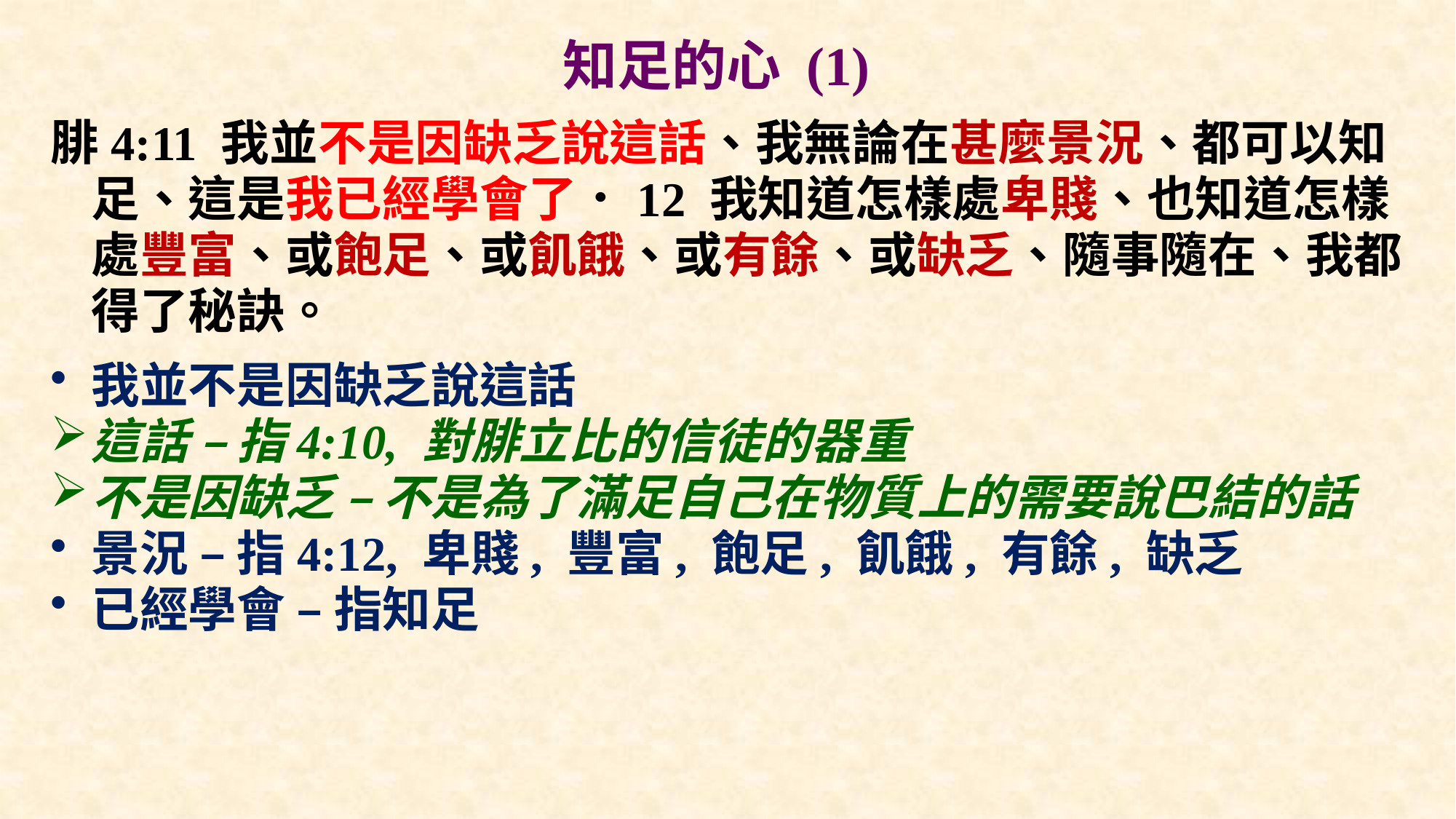

# 知足的心 (1)
腓4:11 我並不是因缺乏說這話、我無論在甚麼景況、都可以知足、這是我已經學會了．12 我知道怎樣處卑賤、也知道怎樣處豐富、或飽足、或飢餓、或有餘、或缺乏、隨事隨在、我都得了秘訣。
我並不是因缺乏說這話
這話 – 指4:10, 對腓立比的信徒的器重
不是因缺乏 – 不是為了滿足自己在物質上的需要說巴結的話
景況 – 指4:12, 卑賤, 豐富, 飽足, 飢餓, 有餘, 缺乏
已經學會 – 指知足